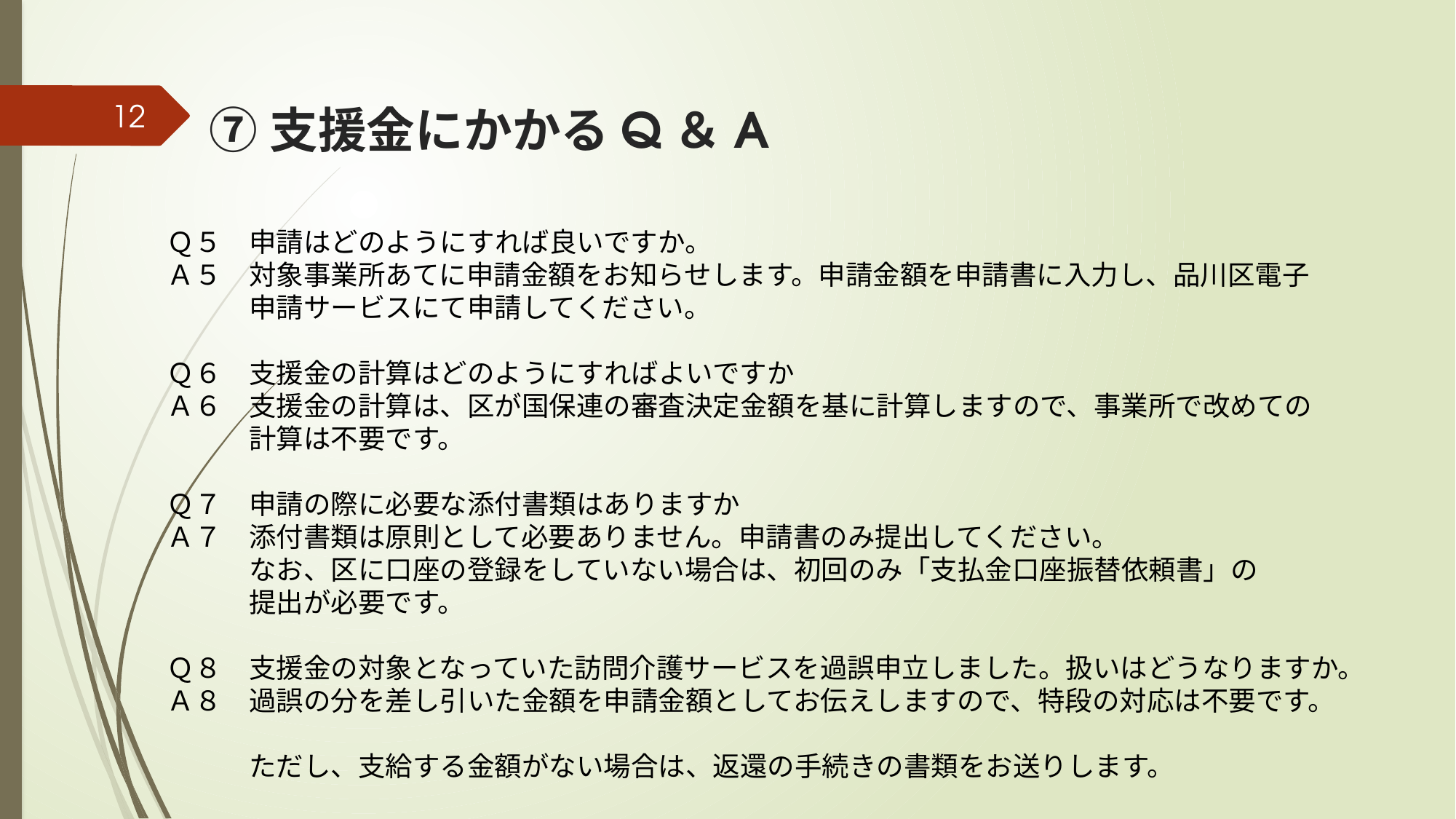

12
# ⑦支援金にかかるQ＆A

Ｑ５　申請はどのようにすれば良いですか。
Ａ５　対象事業所あてに申請金額をお知らせします。申請金額を申請書に入力し、品川区電子
　　　申請サービスにて申請してください。

Ｑ６　支援金の計算はどのようにすればよいですか
Ａ６　支援金の計算は、区が国保連の審査決定金額を基に計算しますので、事業所で改めての
　　　計算は不要です。

Ｑ７　申請の際に必要な添付書類はありますか
Ａ７　添付書類は原則として必要ありません。申請書のみ提出してください。
　　　なお、区に口座の登録をしていない場合は、初回のみ「支払金口座振替依頼書」の
　　　提出が必要です。

Ｑ８　支援金の対象となっていた訪問介護サービスを過誤申立しました。扱いはどうなりますか。
Ａ８　過誤の分を差し引いた金額を申請金額としてお伝えしますので、特段の対応は不要です。
　　　ただし、支給する金額がない場合は、返還の手続きの書類をお送りします。